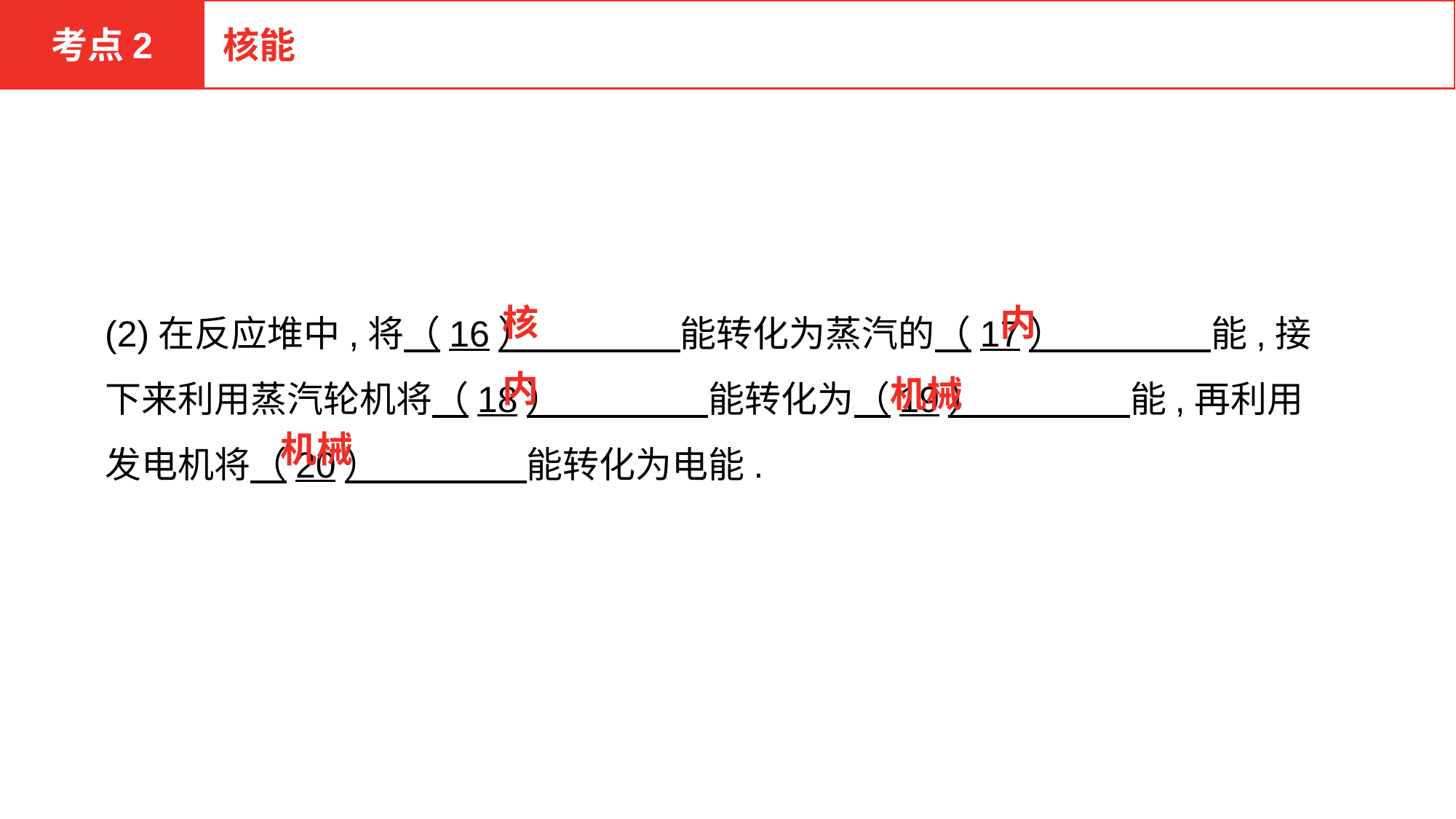

考点2
核能
(2)在反应堆中,将（16）　　　　能转化为蒸汽的（17）　　　　能,接下来利用蒸汽轮机将（18）　　　　能转化为（19）　　　　能,再利用发电机将（20）　　　　能转化为电能.
核
内
内
机械
机械